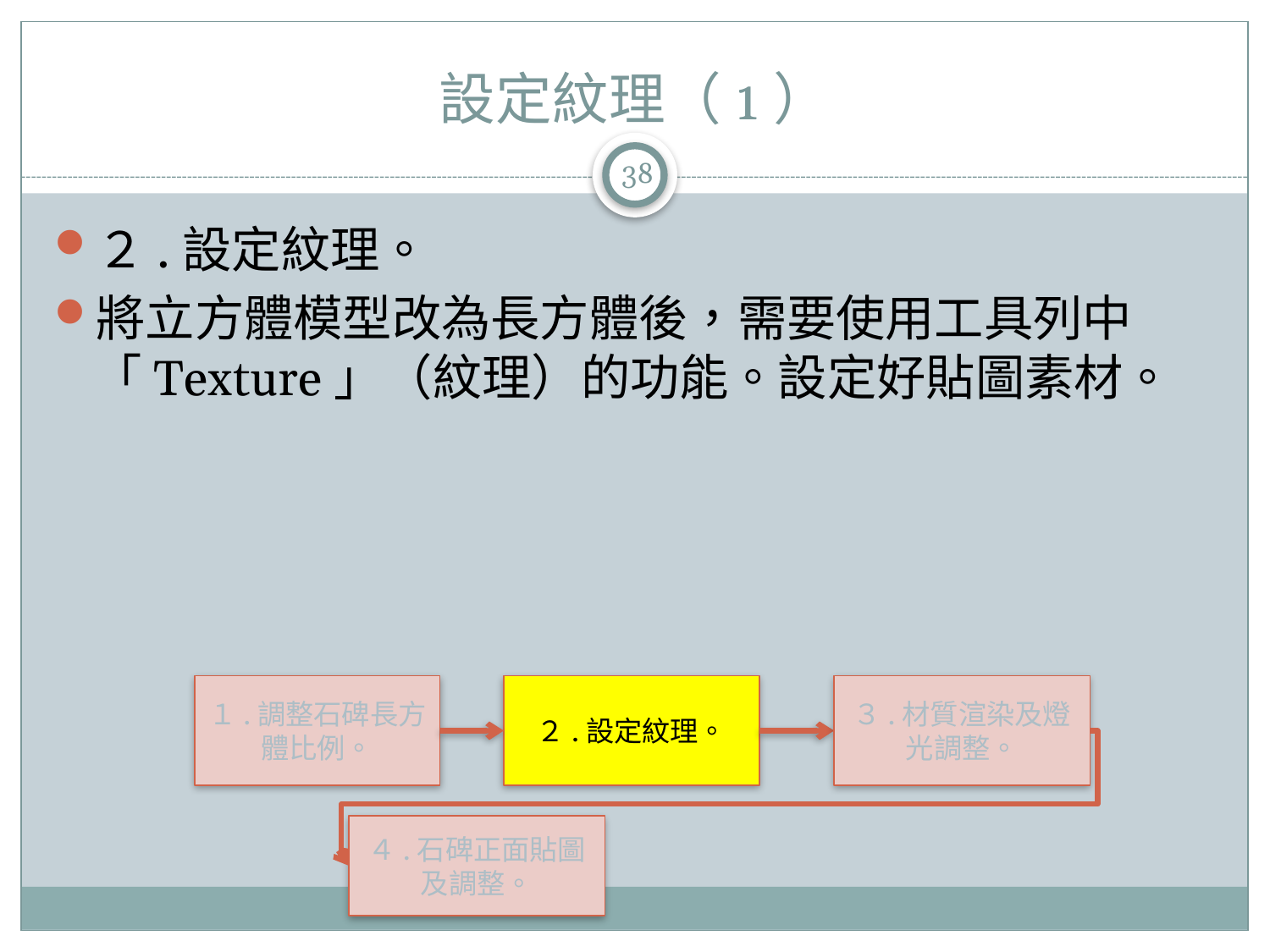

# 設定紋理（1）
38
２.設定紋理。
將立方體模型改為長方體後，需要使用工具列中「Texture」（紋理）的功能。設定好貼圖素材。

１.調整石碑長方體比例。
２.設定紋理。
３.材質渲染及燈光調整。
４.石碑正面貼圖及調整。